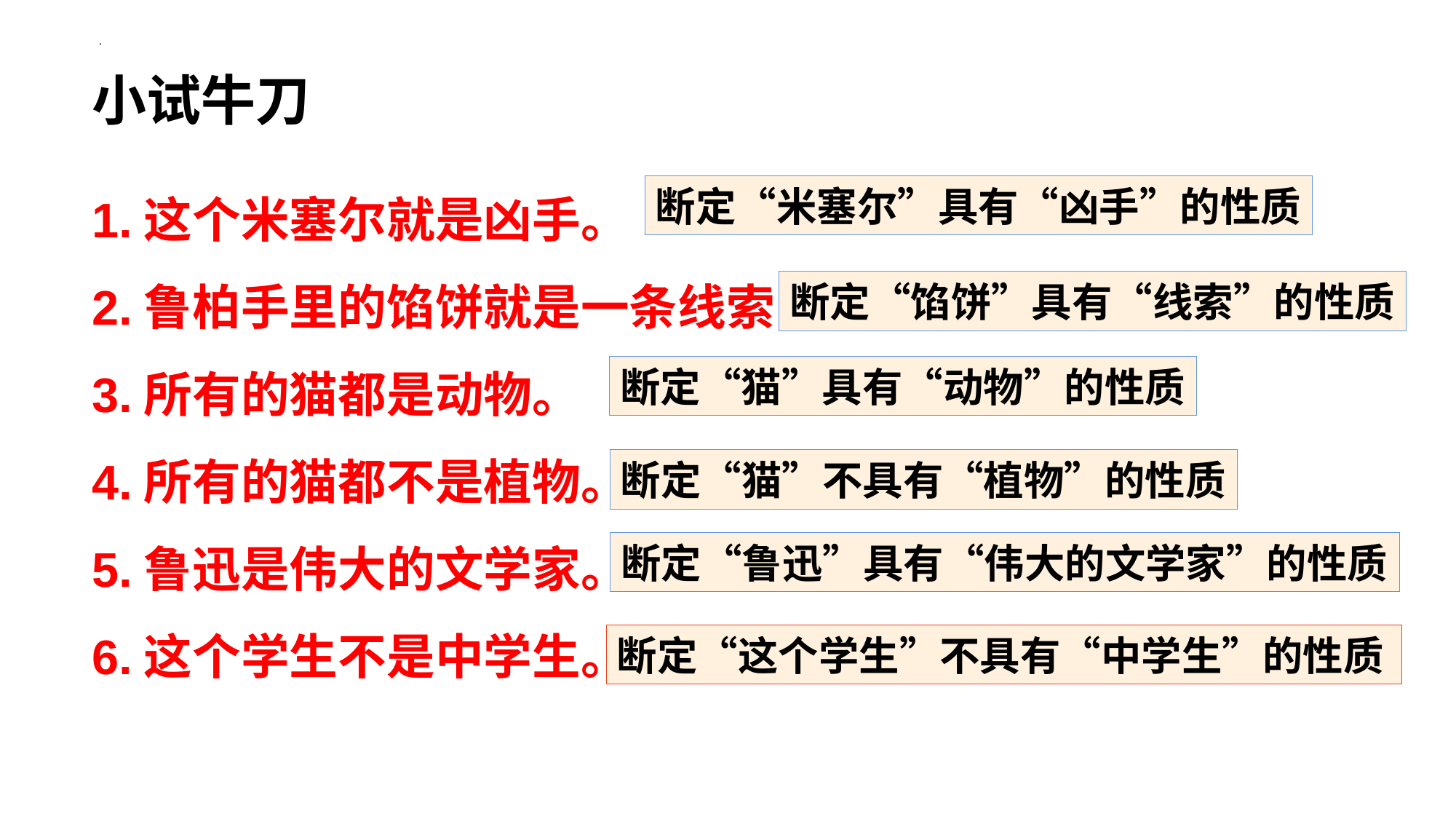

小试牛刀
1.这个米塞尔就是凶手。
2.鲁柏手里的馅饼就是一条线索
3.所有的猫都是动物。
4.所有的猫都不是植物。
5.鲁迅是伟大的文学家。
6.这个学生不是中学生。
断定“米塞尔”具有“凶手”的性质
断定“馅饼”具有“线索”的性质
断定“猫”具有“动物”的性质
断定“猫”不具有“植物”的性质
断定“鲁迅”具有“伟大的文学家”的性质
断定“这个学生”不具有“中学生”的性质